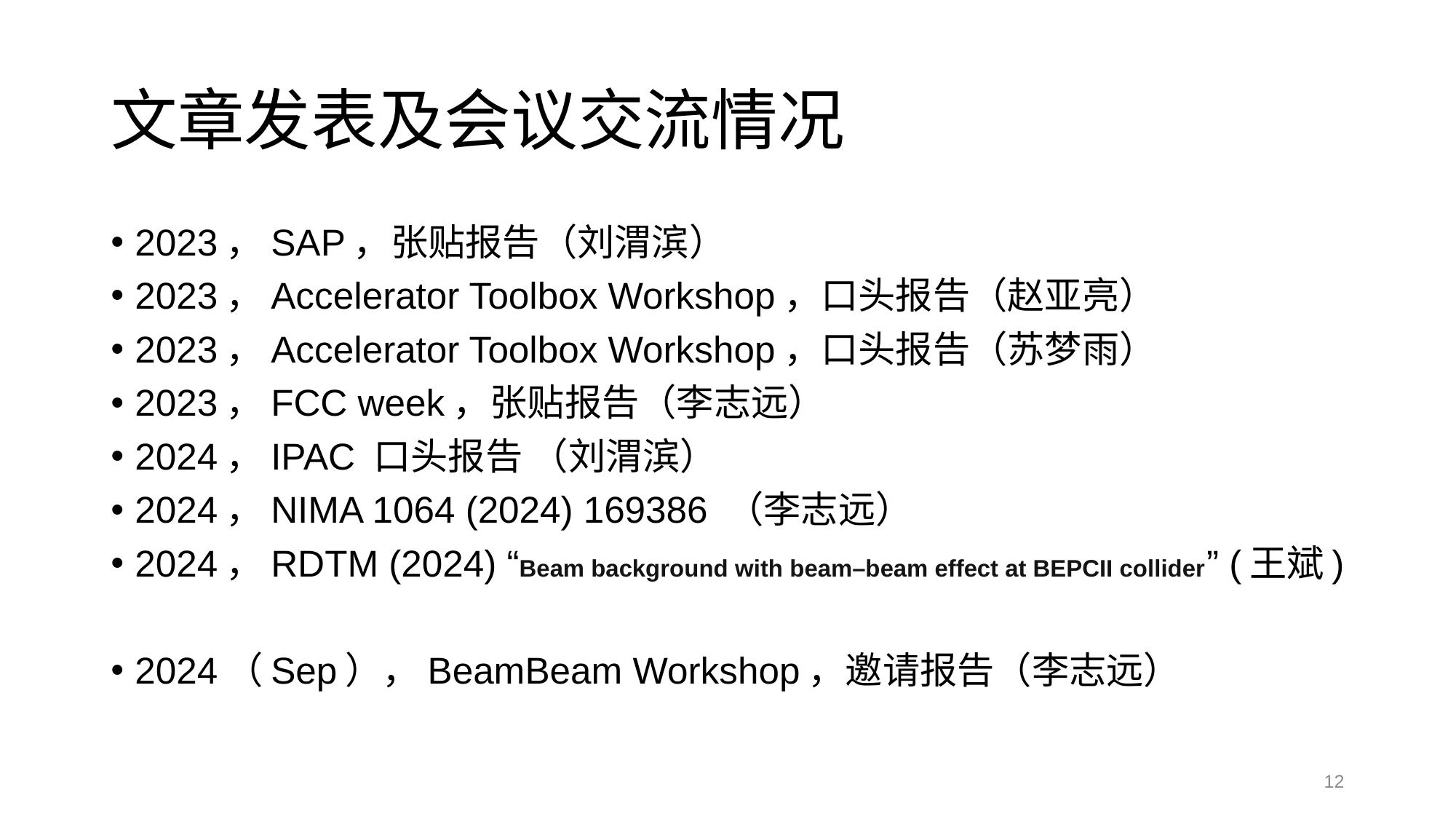

# 文章发表及会议交流情况
2023，SAP，张贴报告（刘渭滨）
2023，Accelerator Toolbox Workshop，口头报告（赵亚亮）
2023，Accelerator Toolbox Workshop，口头报告（苏梦雨）
2023，FCC week，张贴报告（李志远）
2024，IPAC 口头报告 （刘渭滨）
2024，NIMA 1064 (2024) 169386 （李志远）
2024，RDTM (2024) “Beam background with beam–beam effect at BEPCII collider” (王斌)

2024（Sep），BeamBeam Workshop，邀请报告（李志远）

12